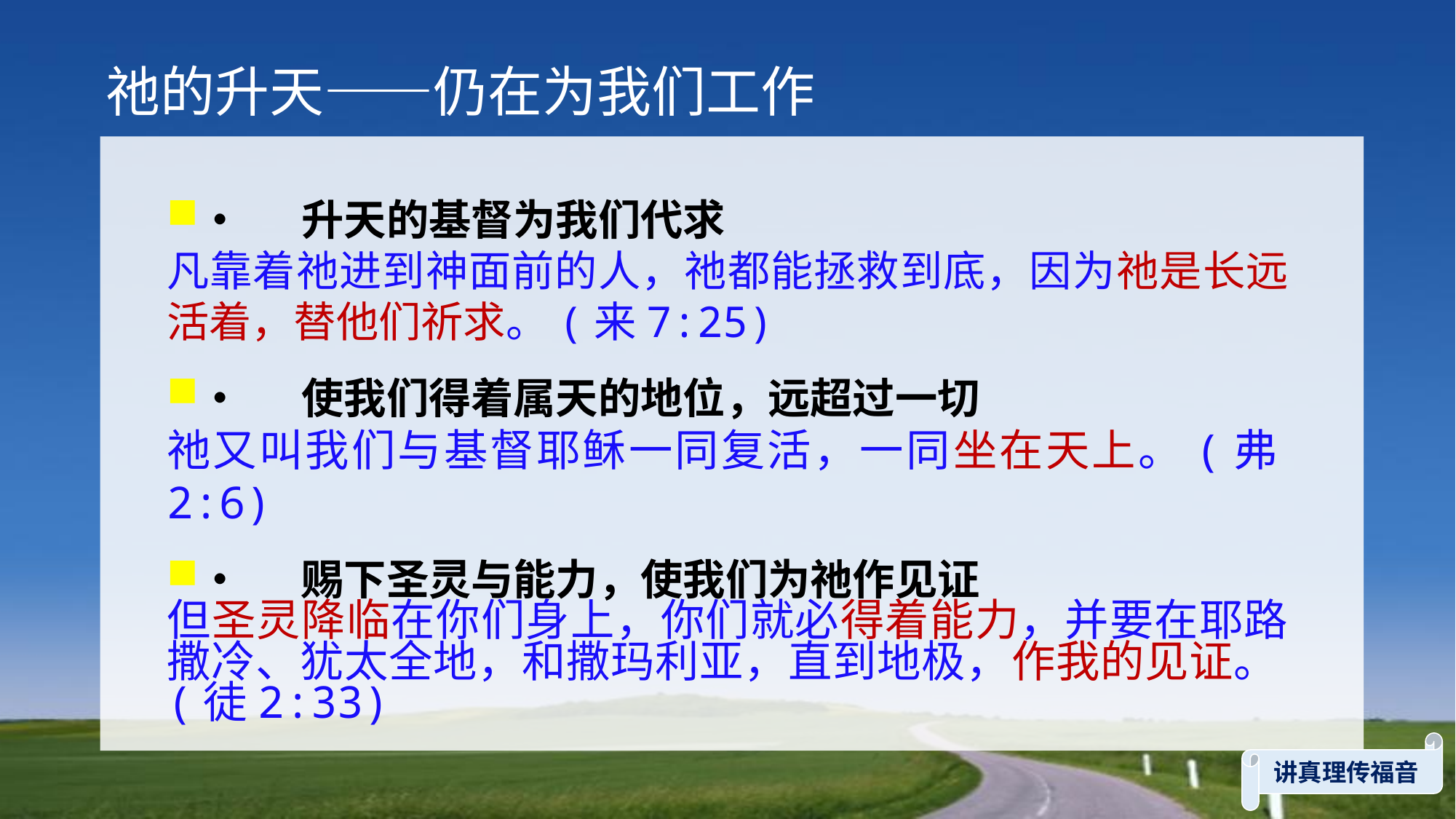

祂的升天——仍在为我们工作

•	升天的基督为我们代求
凡靠着祂进到神面前的人，祂都能拯救到底，因为祂是长远活着，替他们祈求。(来7:25)
•	使我们得着属天的地位，远超过一切
祂又叫我们与基督耶稣一同复活，一同坐在天上。(弗2:6)
•	赐下圣灵与能力，使我们为祂作见证
但圣灵降临在你们身上，你们就必得着能力，并要在耶路撒冷、犹太全地，和撒玛利亚，直到地极，作我的见证。(徒2:33)
讲真理传福音